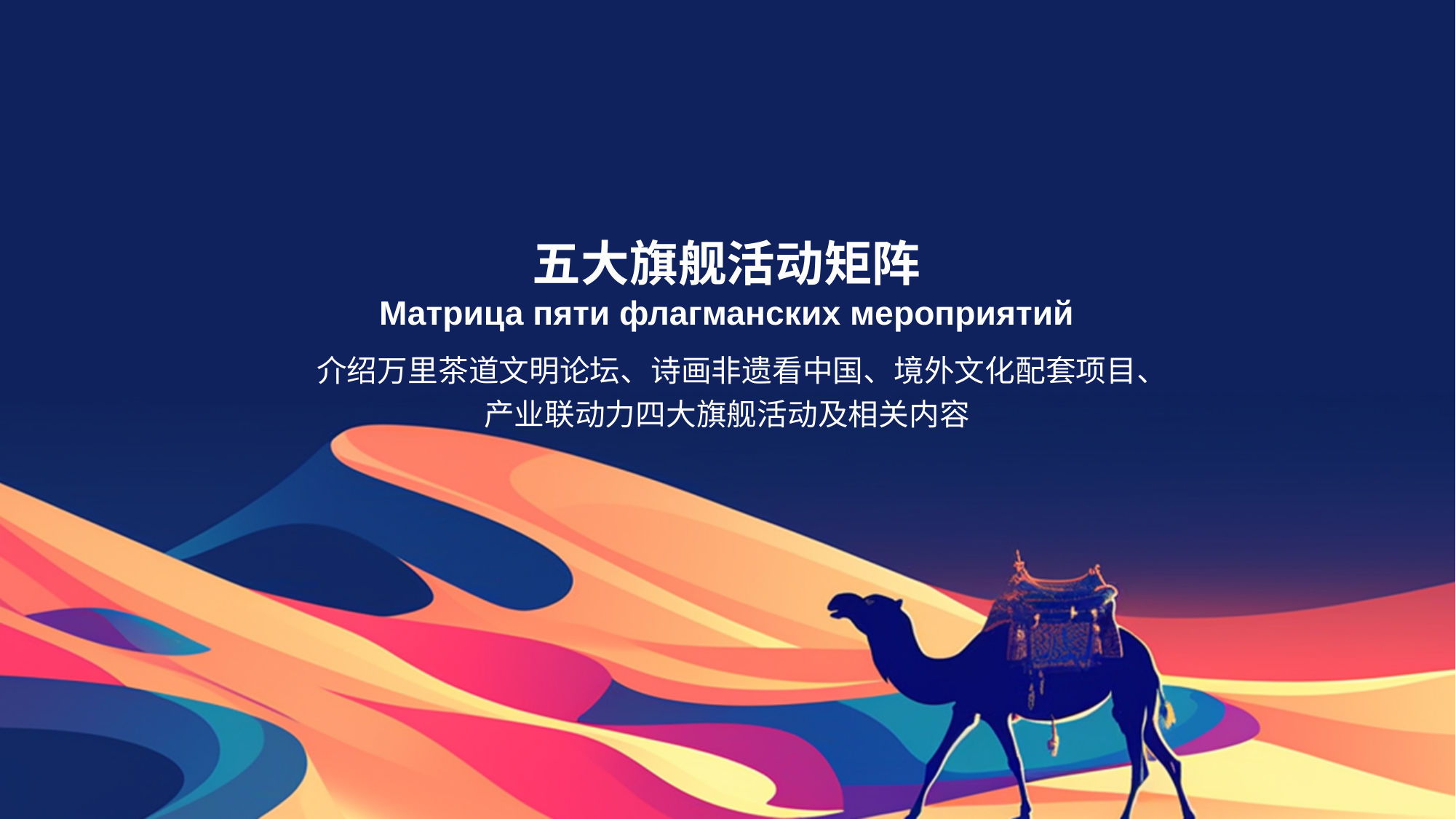

# 五大旗舰活动矩阵 Матрица пяти флагманских мероприятий
介绍万里茶道文明论坛、诗画非遗看中国、境外文化配套项目、产业联动力四大旗舰活动及相关内容